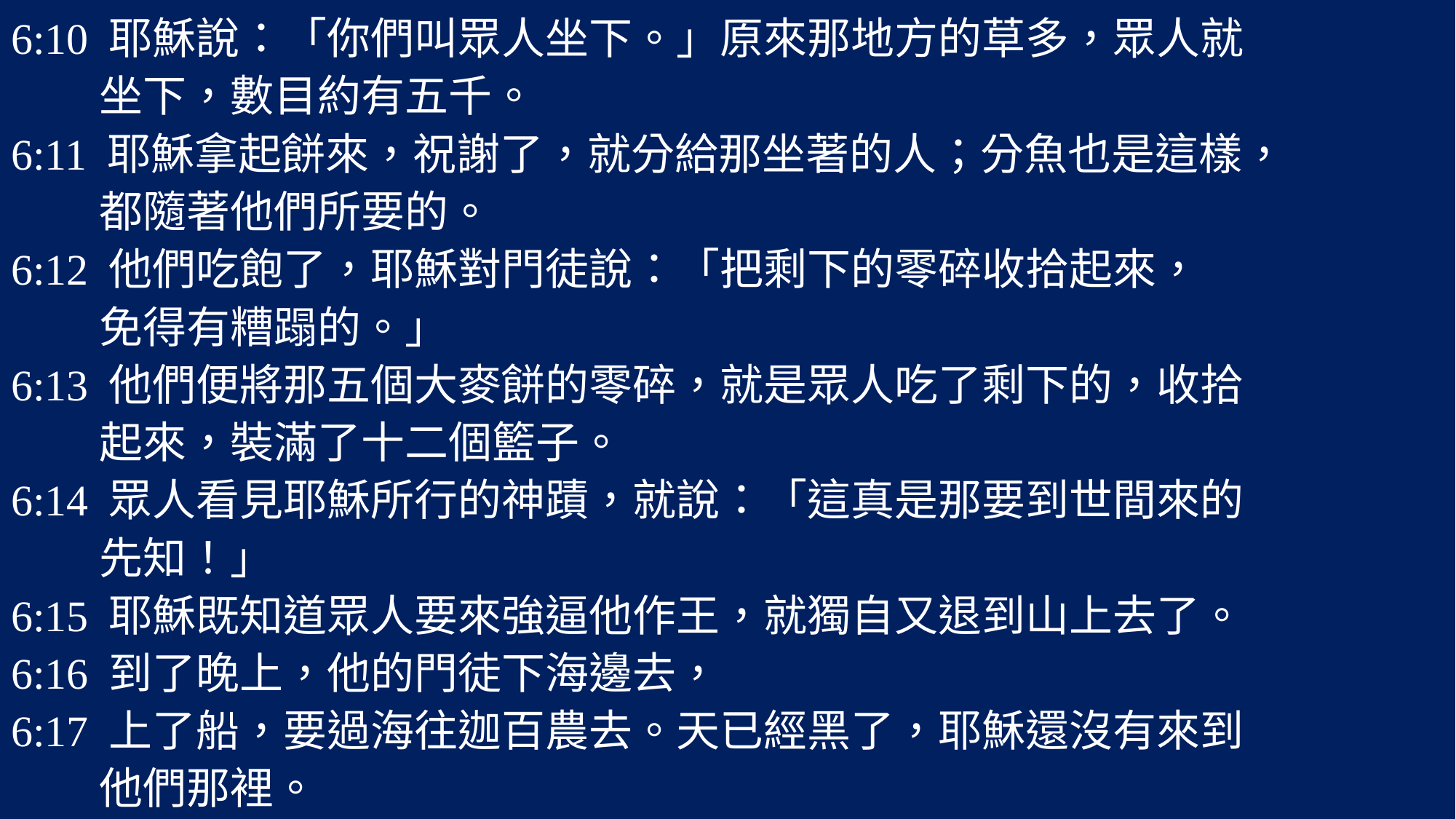

6:10 耶穌說：「你們叫眾人坐下。」原來那地方的草多，眾人就
        坐下，數目約有五千。
6:11 耶穌拿起餅來，祝謝了，就分給那坐著的人；分魚也是這樣，
        都隨著他們所要的。
6:12 他們吃飽了，耶穌對門徒說：「把剩下的零碎收拾起來，
        免得有糟蹋的。」
6:13 他們便將那五個大麥餅的零碎，就是眾人吃了剩下的，收拾
        起來，裝滿了十二個籃子。
6:14 眾人看見耶穌所行的神蹟，就說：「這真是那要到世間來的
        先知！」
6:15 耶穌既知道眾人要來強逼他作王，就獨自又退到山上去了。
6:16 到了晚上，他的門徒下海邊去，
6:17 上了船，要過海往迦百農去。天已經黑了，耶穌還沒有來到
        他們那裡。